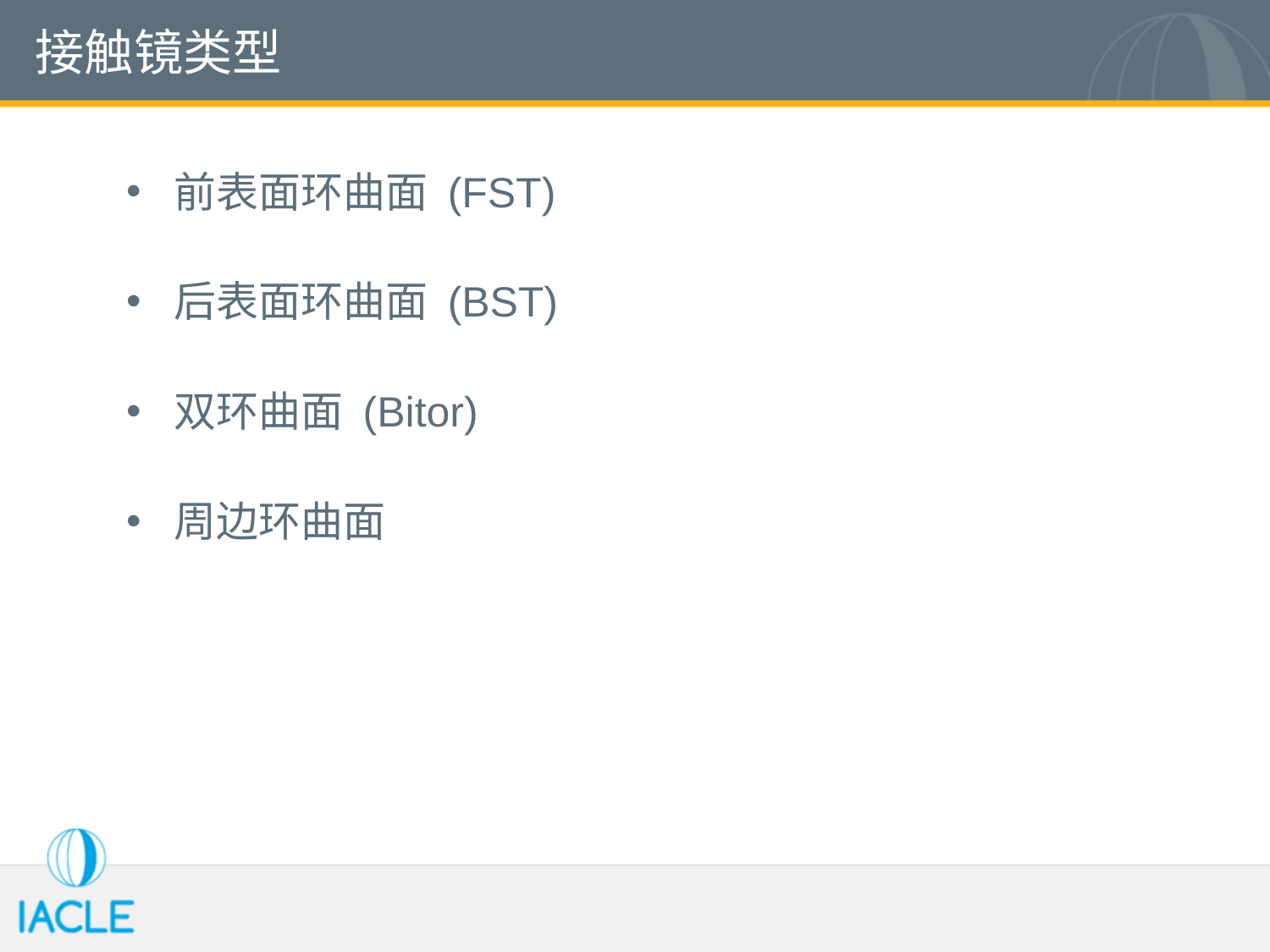

# 接触镜类型
前表面环曲面 (FST)
后表面环曲面 (BST)
双环曲面 (Bitor)
周边环曲面